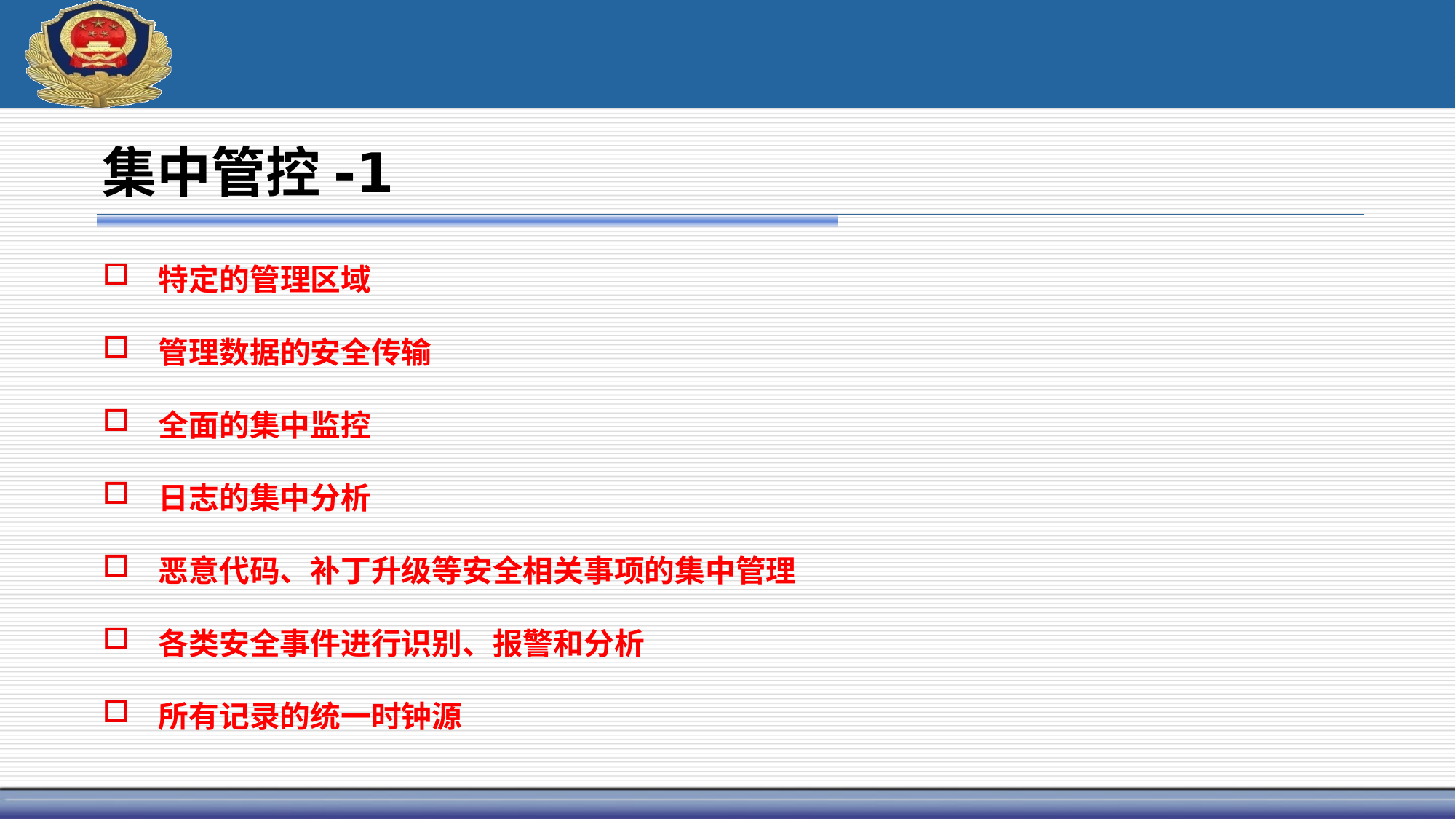

# 集中管控-1
特定的管理区域
管理数据的安全传输
全面的集中监控
日志的集中分析
恶意代码、补丁升级等安全相关事项的集中管理
各类安全事件进行识别、报警和分析
所有记录的统一时钟源
53